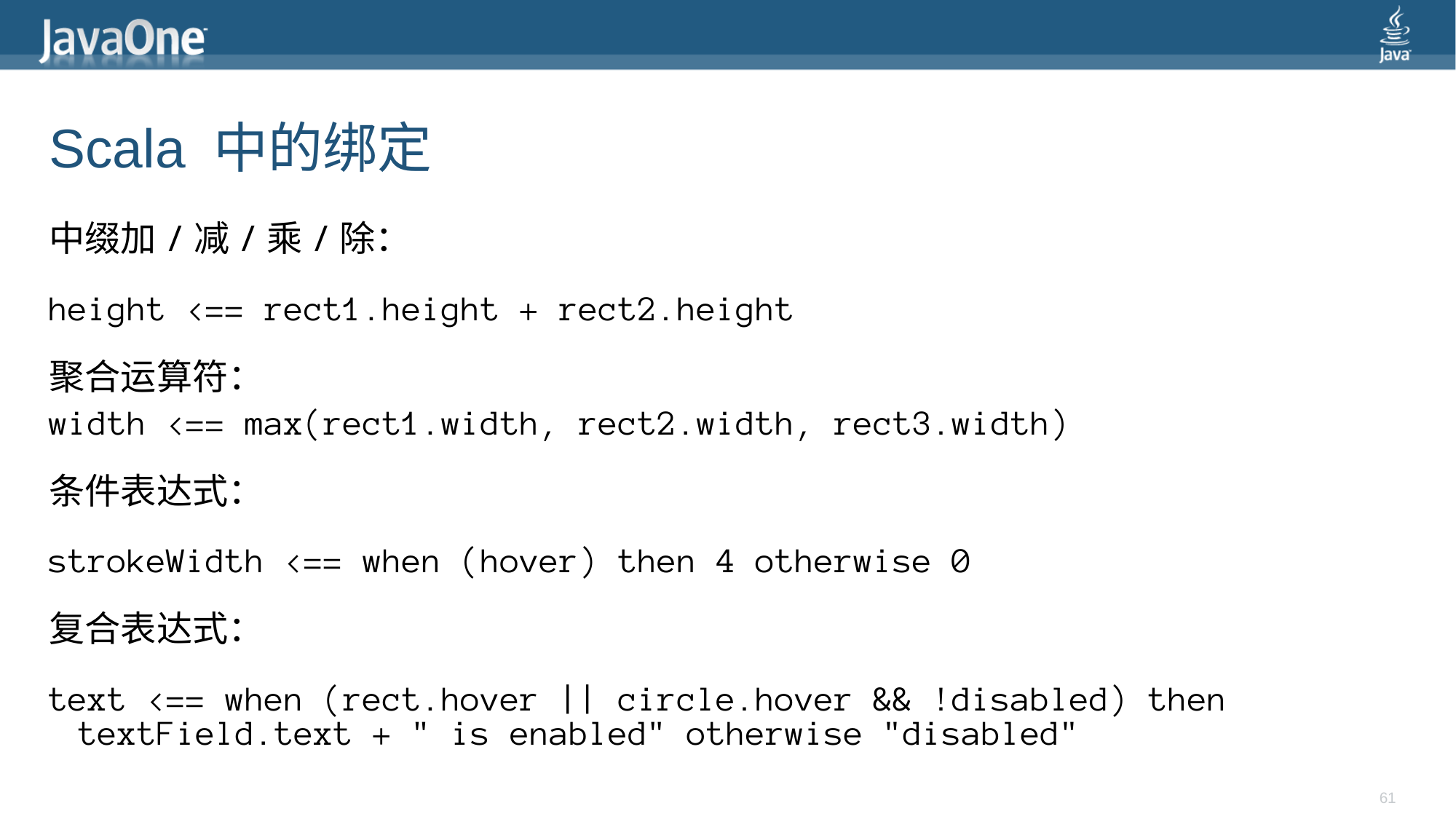

# Scala 中的绑定
中缀加/减/乘/除：

height <== rect1.height + rect2.height

聚合运算符：

width <== max(rect1.width, rect2.width, rect3.width)

条件表达式：

strokeWidth <== when (hover) then 4 otherwise 0

复合表达式：

text <== when (rect.hover || circle.hover && !disabled) then textField.text + " is enabled" otherwise "disabled"
61